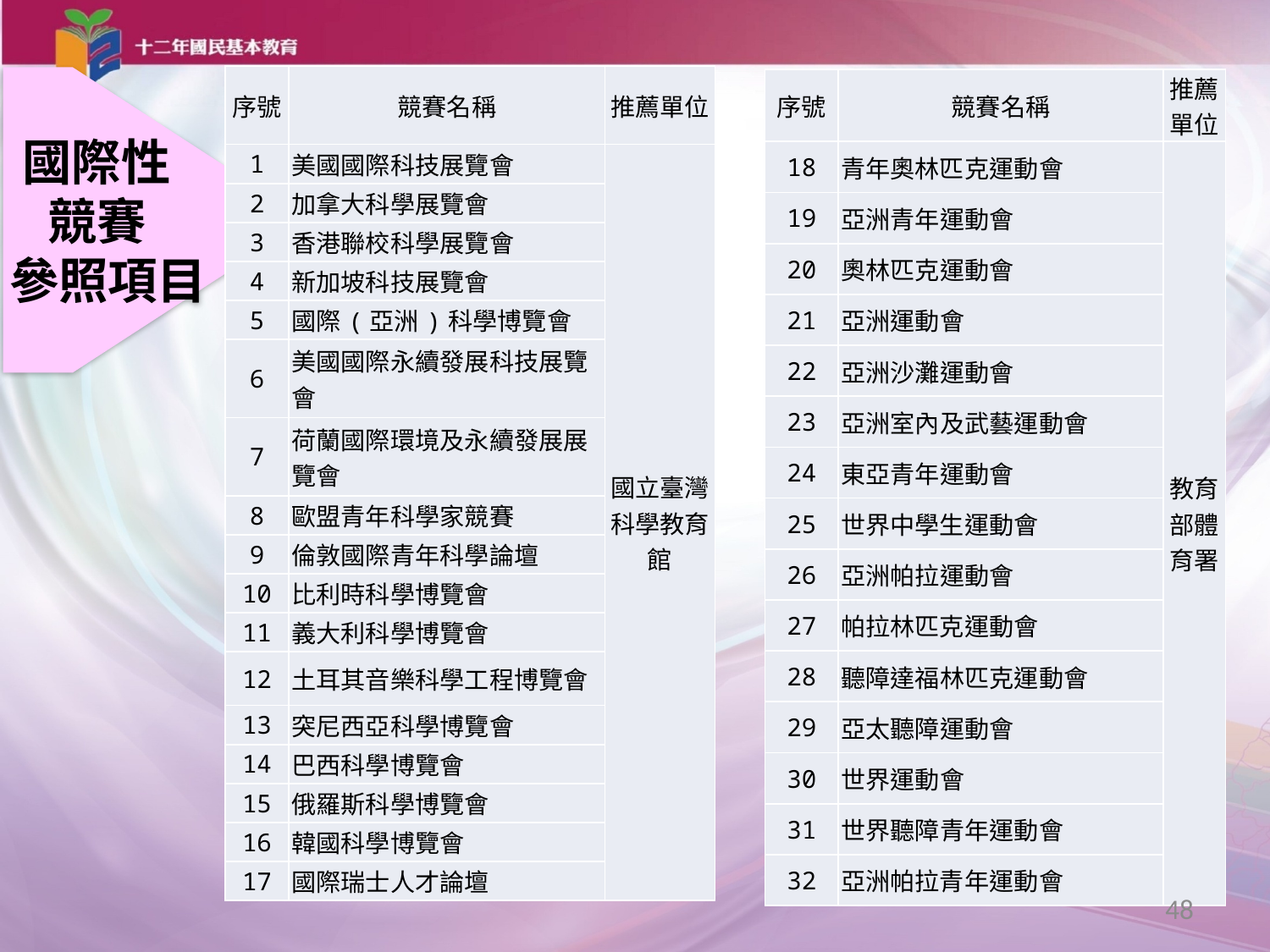

| 序號 | 競賽名稱 | 推薦單位 |
| --- | --- | --- |
| 1 | 美國國際科技展覽會 | 國立臺灣科學教育館 |
| 2 | 加拿大科學展覽會 |  |
| 3 | 香港聯校科學展覽會 |  |
| 4 | 新加坡科技展覽會 |  |
| 5 | 國際(亞洲)科學博覽會 |  |
| 6 | 美國國際永續發展科技展覽會 |  |
| 7 | 荷蘭國際環境及永續發展展覽會 |  |
| 8 | 歐盟青年科學家競賽 |  |
| 9 | 倫敦國際青年科學論壇 |  |
| 10 | 比利時科學博覽會 |  |
| 11 | 義大利科學博覽會 |  |
| 12 | 土耳其音樂科學工程博覽會 |  |
| 13 | 突尼西亞科學博覽會 |  |
| 14 | 巴西科學博覽會 |  |
| 15 | 俄羅斯科學博覽會 |  |
| 16 | 韓國科學博覽會 |  |
| 17 | 國際瑞士人才論壇 |  |
國際性
競賽
 參照項目
| 序號 | 競賽名稱 | 推薦單位 |
| --- | --- | --- |
| 18 | 青年奧林匹克運動會 | 教育部體育署 |
| 19 | 亞洲青年運動會 |  |
| 20 | 奧林匹克運動會 |  |
| 21 | 亞洲運動會 |  |
| 22 | 亞洲沙灘運動會 |  |
| 23 | 亞洲室內及武藝運動會 |  |
| 24 | 東亞青年運動會 |  |
| 25 | 世界中學生運動會 |  |
| 26 | 亞洲帕拉運動會 |  |
| 27 | 帕拉林匹克運動會 |  |
| 28 | 聽障達福林匹克運動會 |  |
| 29 | 亞太聽障運動會 |  |
| 30 | 世界運動會 |  |
| 31 | 世界聽障青年運動會 |  |
| 32 | 亞洲帕拉青年運動會 |  |

48